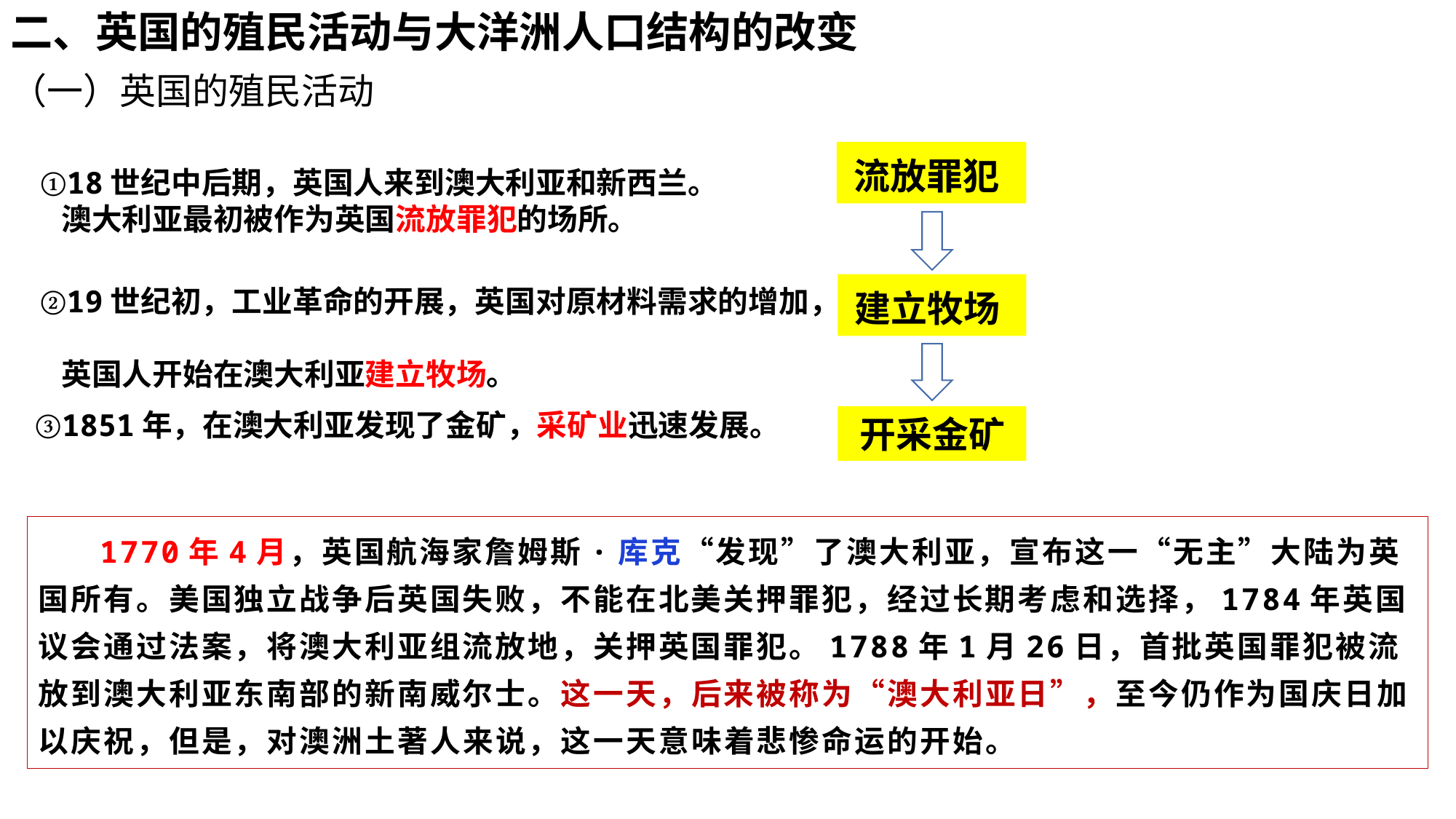

二、英国的殖民活动与大洋洲人口结构的改变
（一）英国的殖民活动
流放罪犯

建立牧场

开采金矿
①18世纪中后期，英国人来到澳大利亚和新西兰。
  澳大利亚最初被作为英国流放罪犯的场所。
②19世纪初，工业革命的开展，英国对原材料需求的增加，
  英国人开始在澳大利亚建立牧场。
③1851年，在澳大利亚发现了金矿，采矿业迅速发展。
   1770年4月，英国航海家詹姆斯·库克“发现”了澳大利亚，宣布这一“无主”大陆为英国所有。美国独立战争后英国失败，不能在北美关押罪犯，经过长期考虑和选择，1784年英国议会通过法案，将澳大利亚组流放地，关押英国罪犯。1788年1月26日，首批英国罪犯被流放到澳大利亚东南部的新南威尔士。这一天，后来被称为“澳大利亚日”，至今仍作为国庆日加以庆祝，但是，对澳洲土著人来说，这一天意味着悲惨命运的开始。